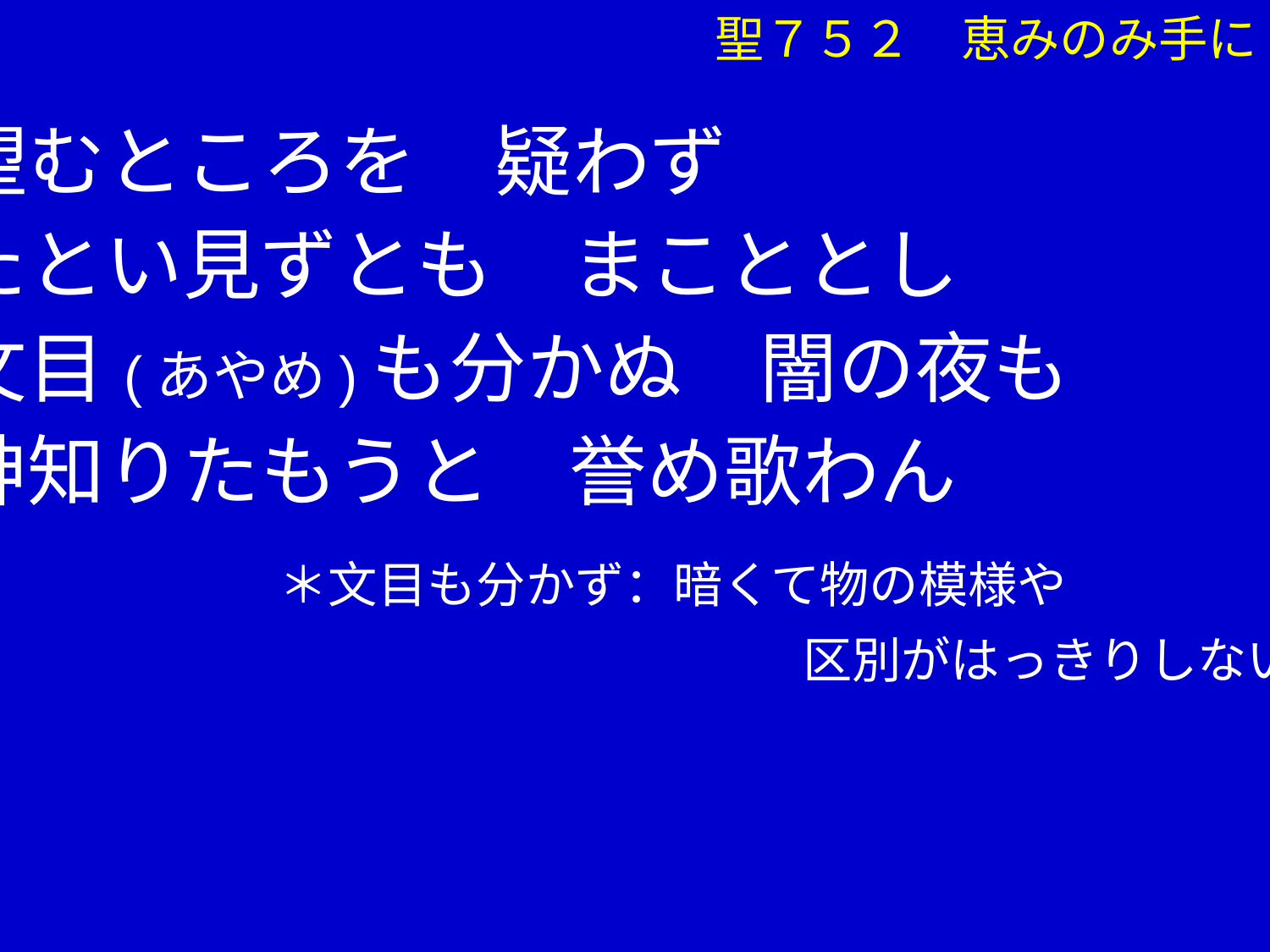

聖７５２　恵みのみ手に
③望むところを　疑わず
　 たとい見ずとも　まこととし
　 文目(あやめ)も分かぬ　闇の夜も
　 神知りたもうと　誉め歌わん
 　　　　　＊文目も分かず：暗くて物の模様や
　　　　　　　 　　　　　　　　　　　　区別がはっきりしないさま